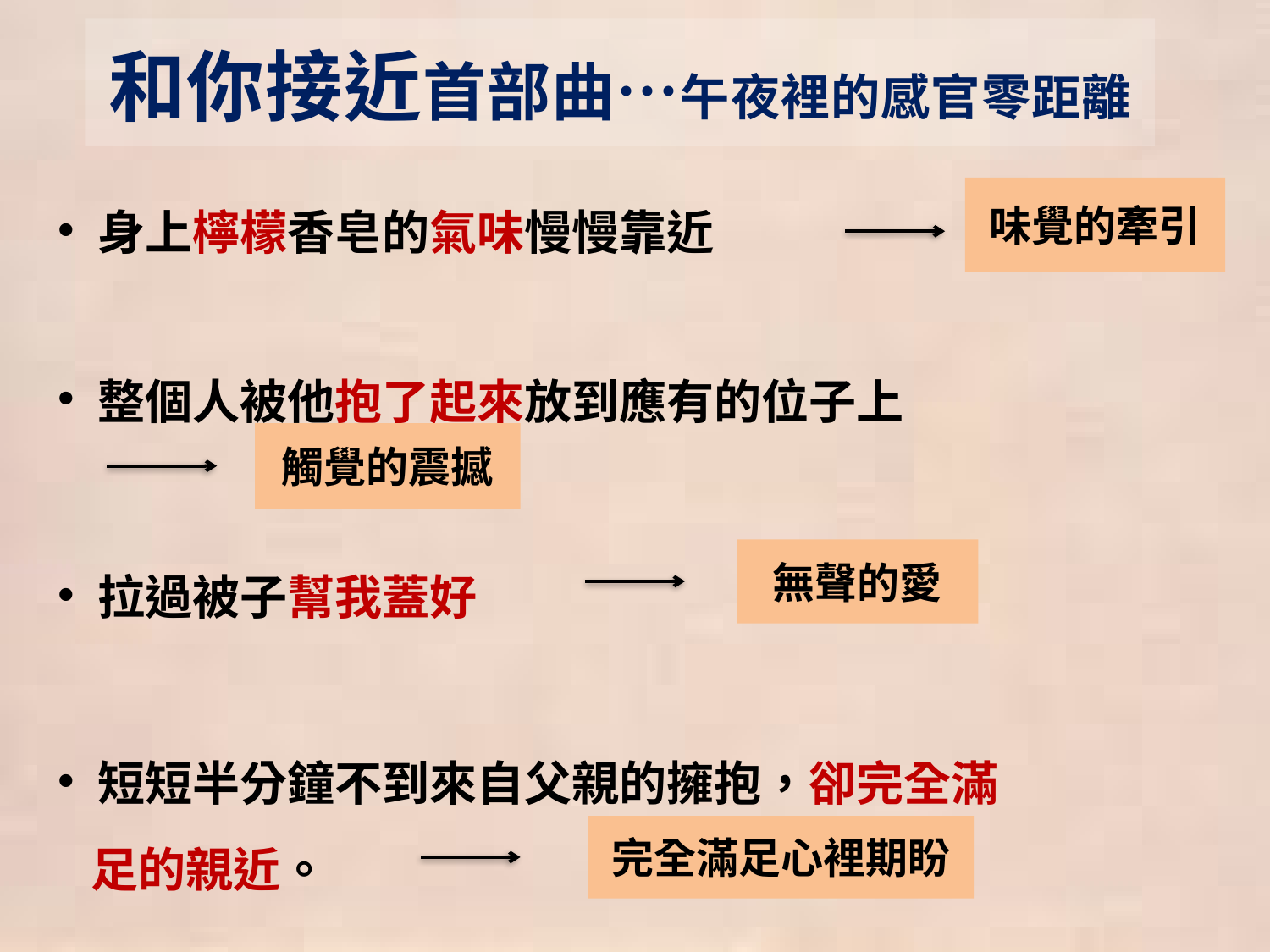

# 和你接近首部曲…午夜裡的感官零距離
味覺的牽引
身上檸檬香皂的氣味慢慢靠近

整個人被他抱了起來放到應有的位子上

拉過被子幫我蓋好

短短半分鐘不到來自父親的擁抱，卻完全滿
  足的親近。

觸覺的震撼
無聲的愛
完全滿足心裡期盼